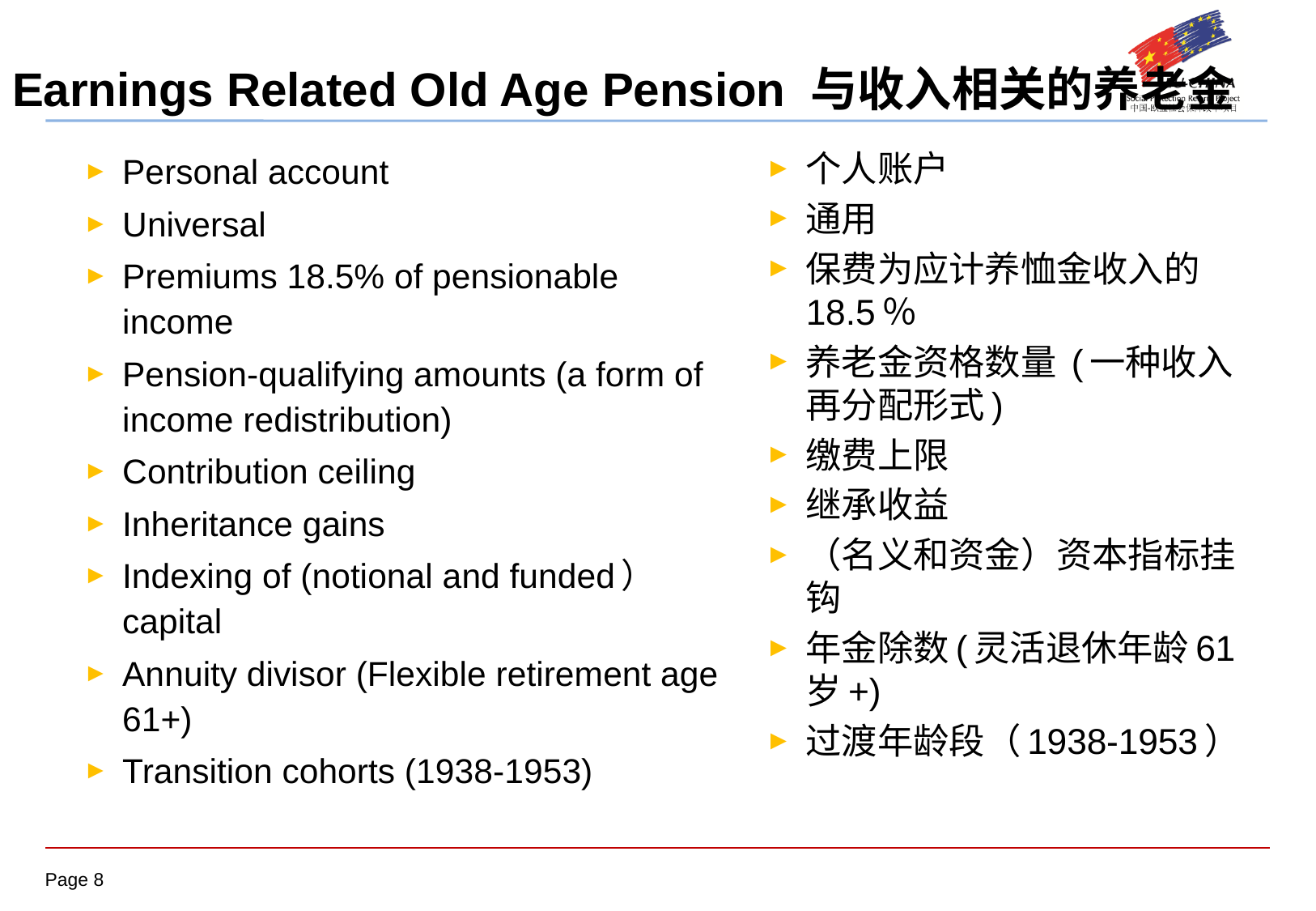

# Earnings Related Old Age Pension 与收入相关的养老金
Personal account
Universal
Premiums 18.5% of pensionable income
Pension-qualifying amounts (a form of income redistribution)
Contribution ceiling
Inheritance gains
Indexing of (notional and funded） capital
Annuity divisor (Flexible retirement age 61+)
Transition cohorts (1938-1953)
个人账户
通用
保费为应计养恤金收入的18.5％
养老金资格数量 (一种收入再分配形式)
缴费上限
继承收益
（名义和资金）资本指标挂钩
年金除数(灵活退休年龄61岁+)
过渡年龄段（1938-1953）